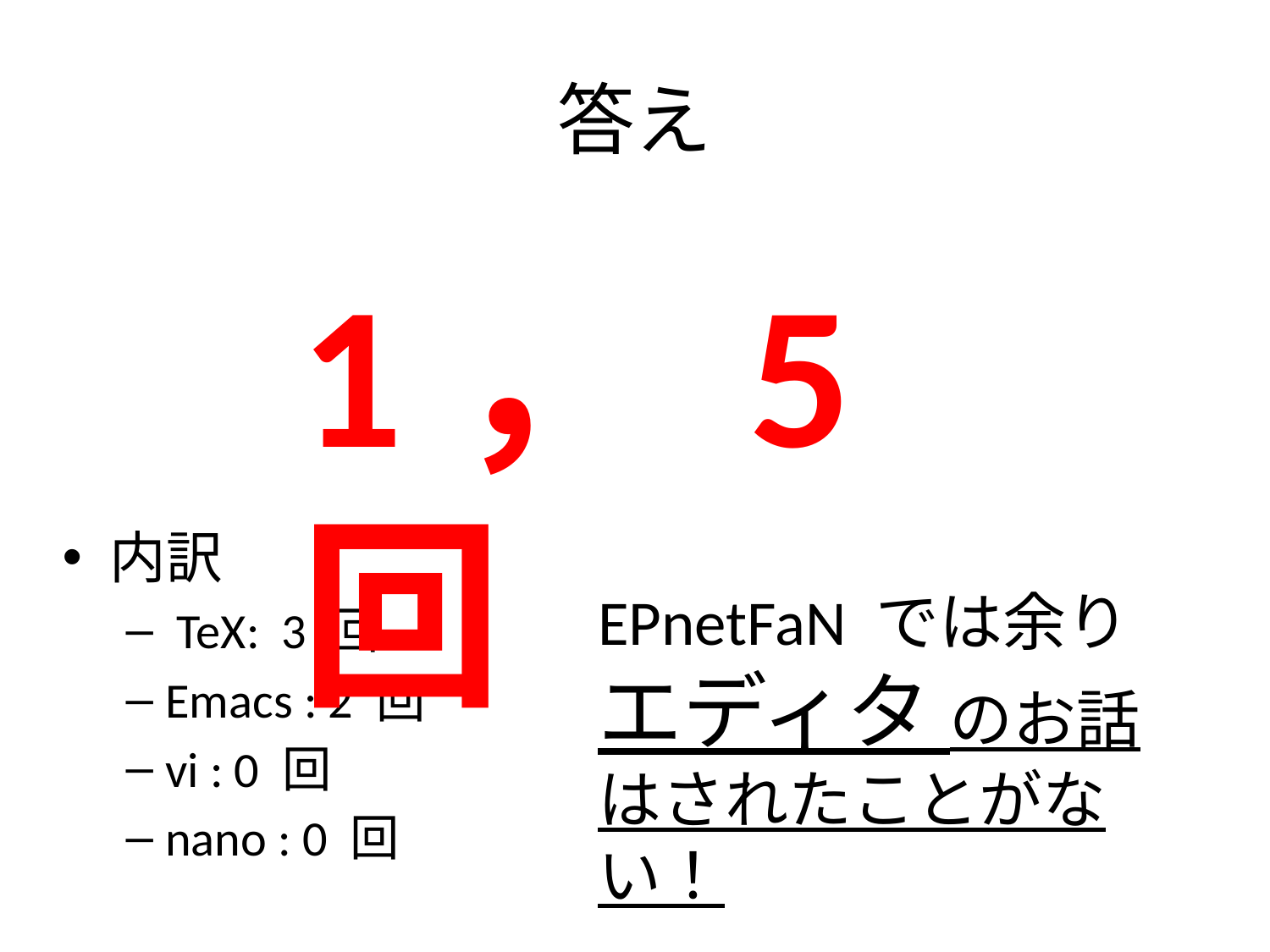

# 答え
1， 5 回
内訳
 TeX:  3 回
Emacs : 2 回
vi : 0 回
nano : 0 回
EPnetFaN では余り エディタ のお話はされたことがない！